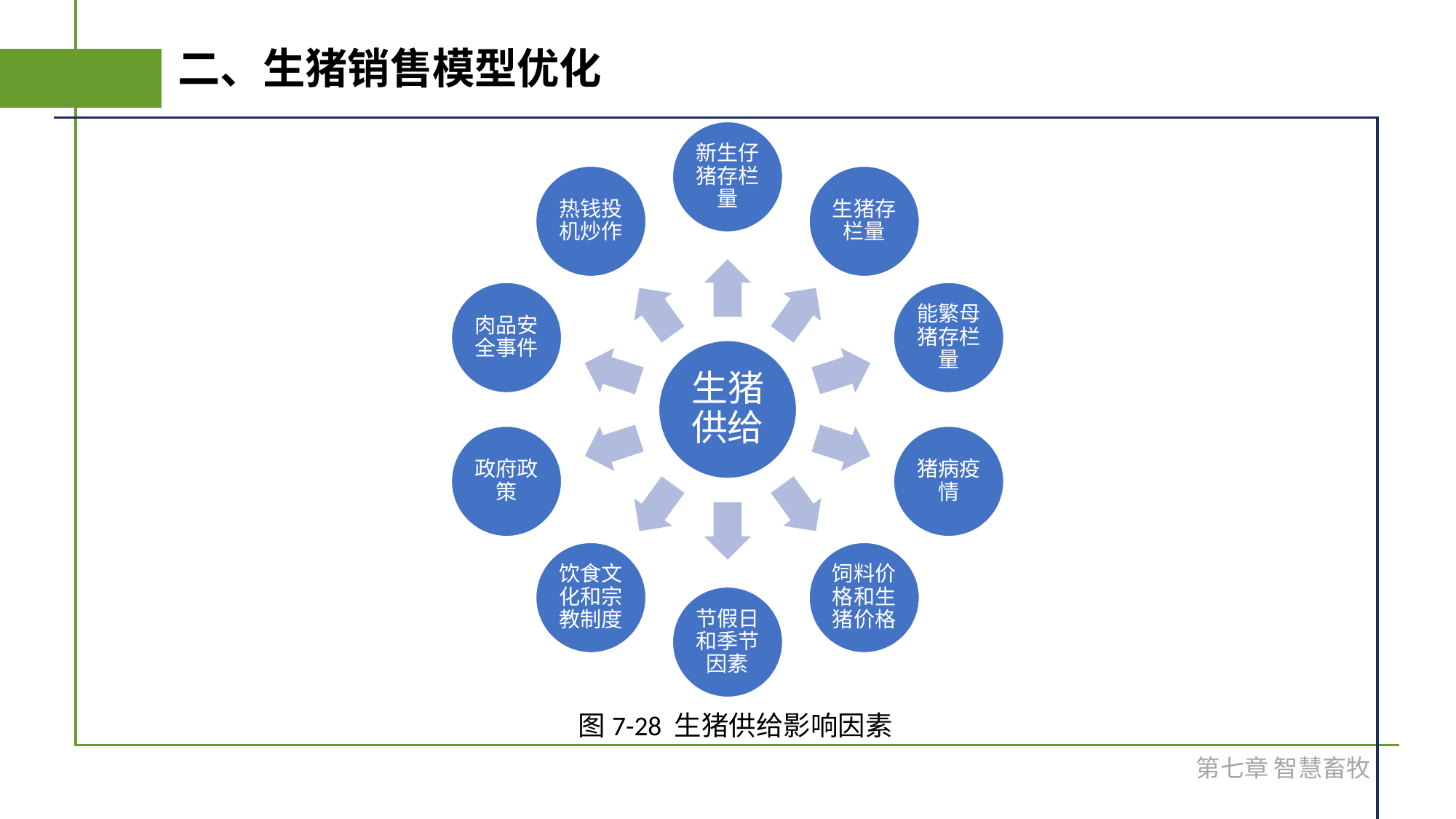

# 二、生猪销售模型优化
生猪供给

新生仔猪存栏量

生猪存栏量

能繁母猪存栏量

猪病疫情

饲料价格和生猪价格

节假日和季节因素

饮食文化和宗教制度

政府政策

肉品安全事件

热钱投机炒作
图7-28 生猪供给影响因素
第七章 智慧畜牧